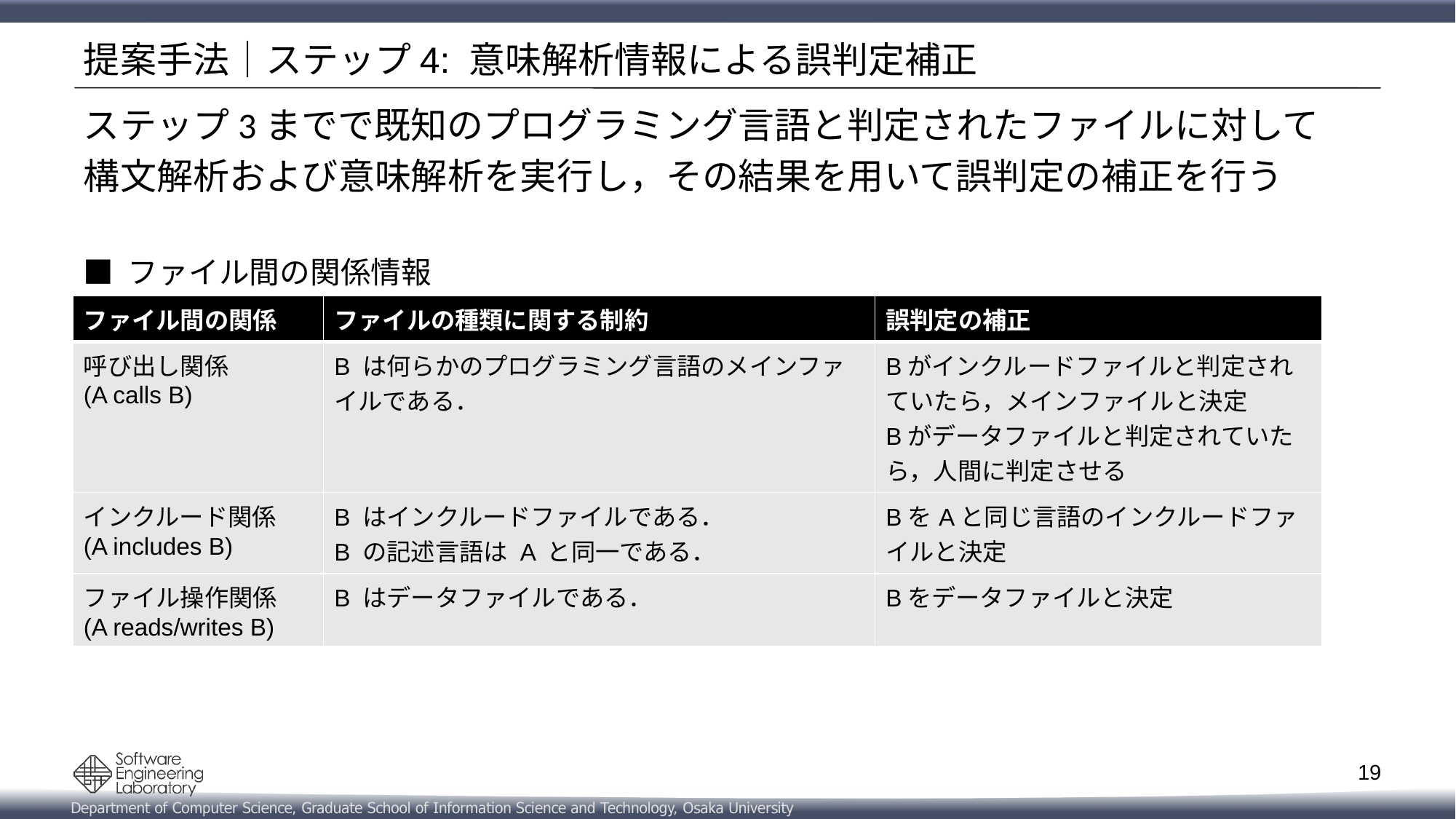

# 提案手法｜ステップ4: 意味解析情報による誤判定補正
ステップ3までで既知のプログラミング言語と判定されたファイルに対して
構文解析および意味解析を実行し，その結果を用いて誤判定の補正を行う
■ ファイル間の関係情報
| ファイル間の関係 | ファイルの種類に関する制約 | 誤判定の補正 |
| --- | --- | --- |
| 呼び出し関係 (A calls B) | B は何らかのプログラミング言語のメインファイルである． | Bがインクルードファイルと判定されていたら，メインファイルと決定 Bがデータファイルと判定されていたら，人間に判定させる |
| インクルード関係 (A includes B) | B はインクルードファイルである． B の記述言語は A と同一である． | BをAと同じ言語のインクルードファイルと決定 |
| ファイル操作関係 (A reads/writes B) | B はデータファイルである． | Bをデータファイルと決定 |
19